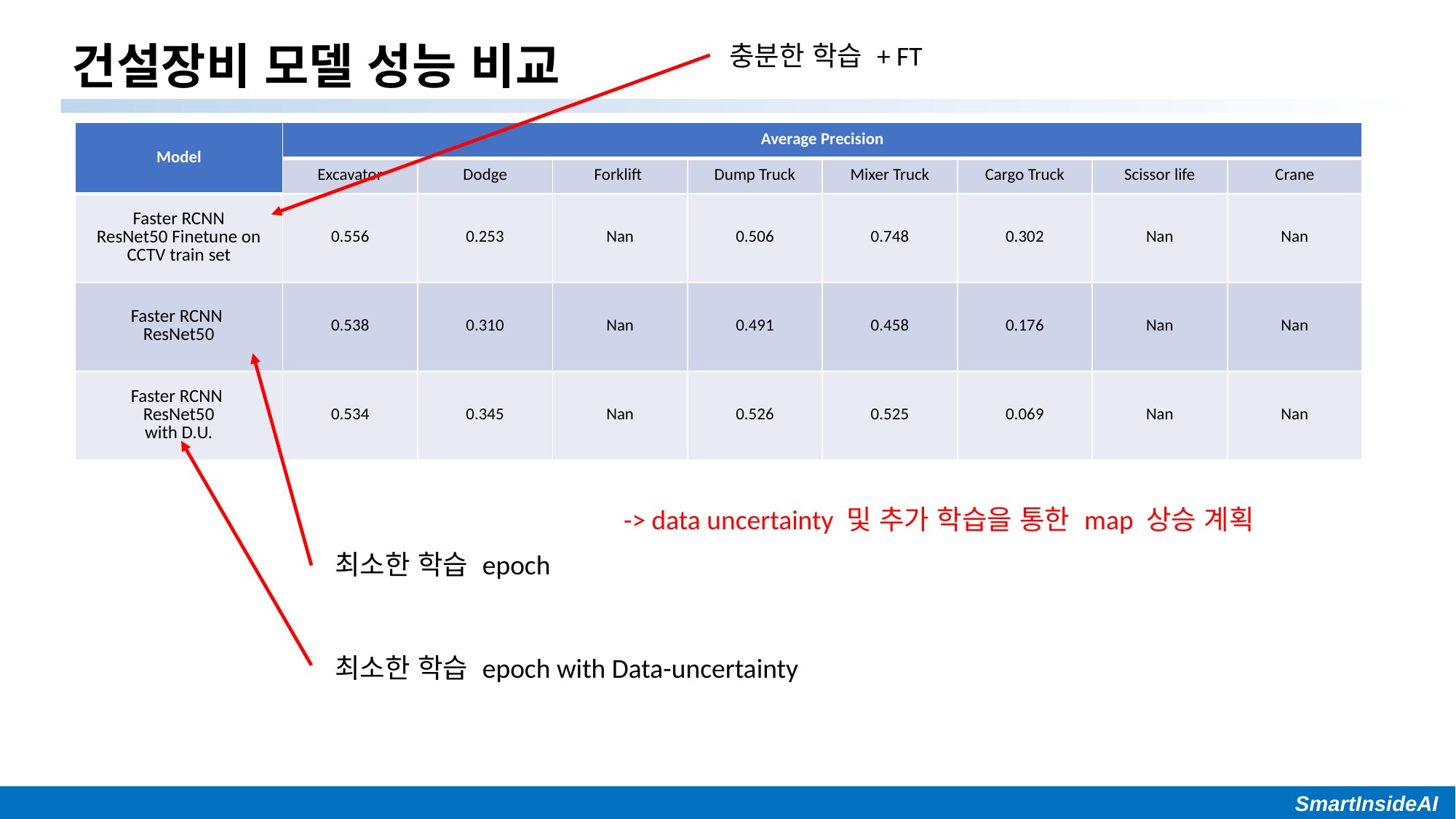

건설장비 모델 성능 비교
충분한 학습 + FT

| Model​ | Average Precision​ |  |  |  |  |  |  |  |
| --- | --- | --- | --- | --- | --- | --- | --- | --- |
|  | Excavator​ | Dodge​ | Forklift ​ | Dump Truck​ | Mixer Truck​ | Cargo Truck​ | Scissor life​ | Crane​ |
| Faster RCNN ResNet50 Finetune on CCTV train set​ | 0.556 | 0.253 | Nan | 0.506 | 0.748 | 0.302 | Nan | Nan |
| Faster RCNN ResNet50 | 0.538 | 0.310 | Nan | 0.491 | 0.458 | 0.176 | Nan | Nan |
| ​Faster RCNN ResNet50 with D.U. | 0.534 | 0.345​ | Nan | 0.526​ | 0.525​ | 0.069​ | Nan​ | Nan |

-> data uncertainty 및 추가 학습을 통한 map 상승 계획
최소한 학습 epoch
최소한 학습 epoch with Data-uncertainty

SmartInsideAI